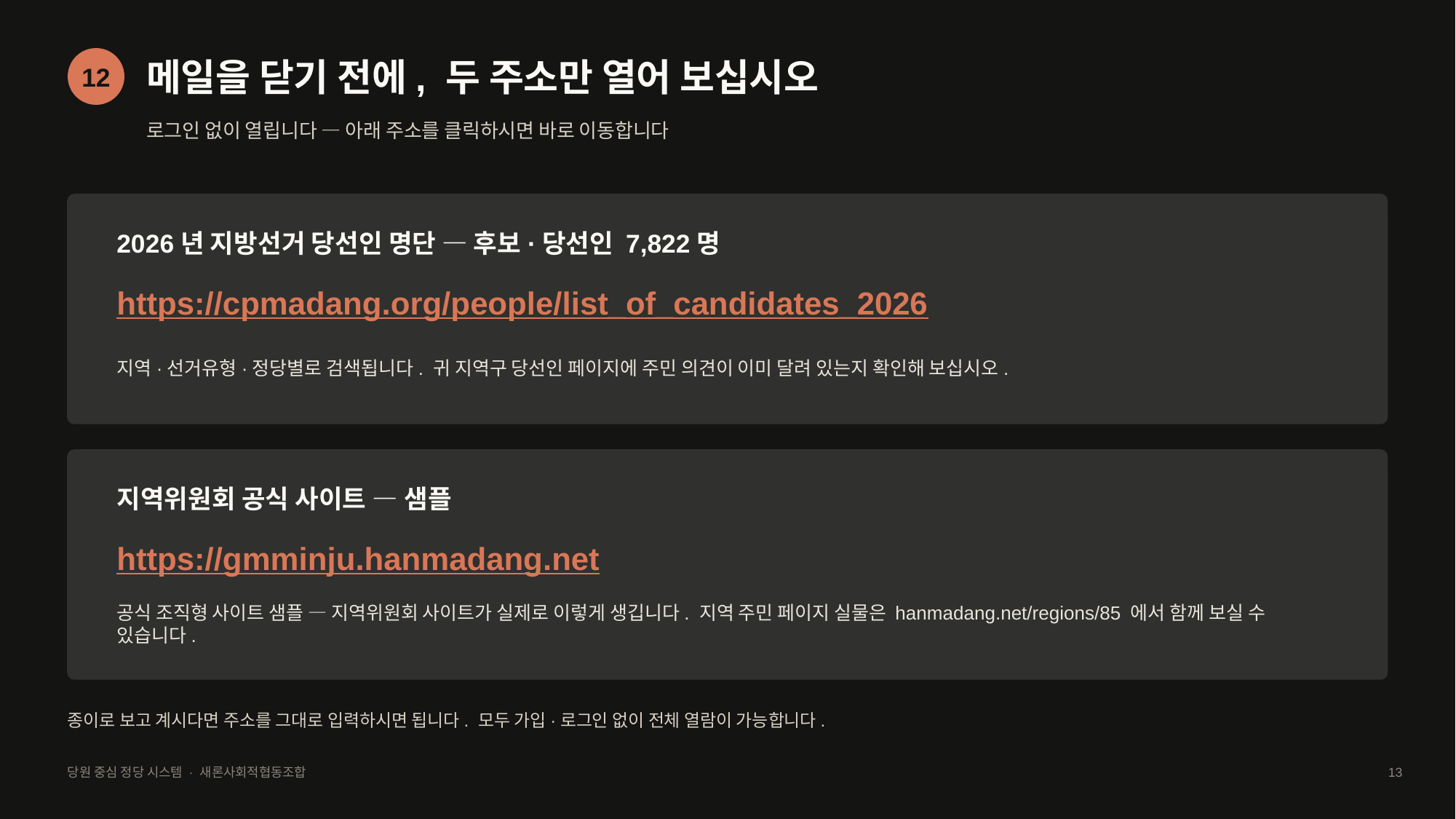

메일을 닫기 전에, 두 주소만 열어 보십시오

12
로그인 없이 열립니다 — 아래 주소를 클릭하시면 바로 이동합니다

2026년 지방선거 당선인 명단 — 후보·당선인 7,822명
https://cpmadang.org/people/list_of_candidates_2026
지역·선거유형·정당별로 검색됩니다. 귀 지역구 당선인 페이지에 주민 의견이 이미 달려 있는지 확인해 보십시오.

지역위원회 공식 사이트 — 샘플
https://gmminju.hanmadang.net
공식 조직형 사이트 샘플 — 지역위원회 사이트가 실제로 이렇게 생깁니다. 지역 주민 페이지 실물은 hanmadang.net/regions/85 에서 함께 보실 수 있습니다.
종이로 보고 계시다면 주소를 그대로 입력하시면 됩니다. 모두 가입·로그인 없이 전체 열람이 가능합니다.
당원 중심 정당 시스템 · 새론사회적협동조합
13